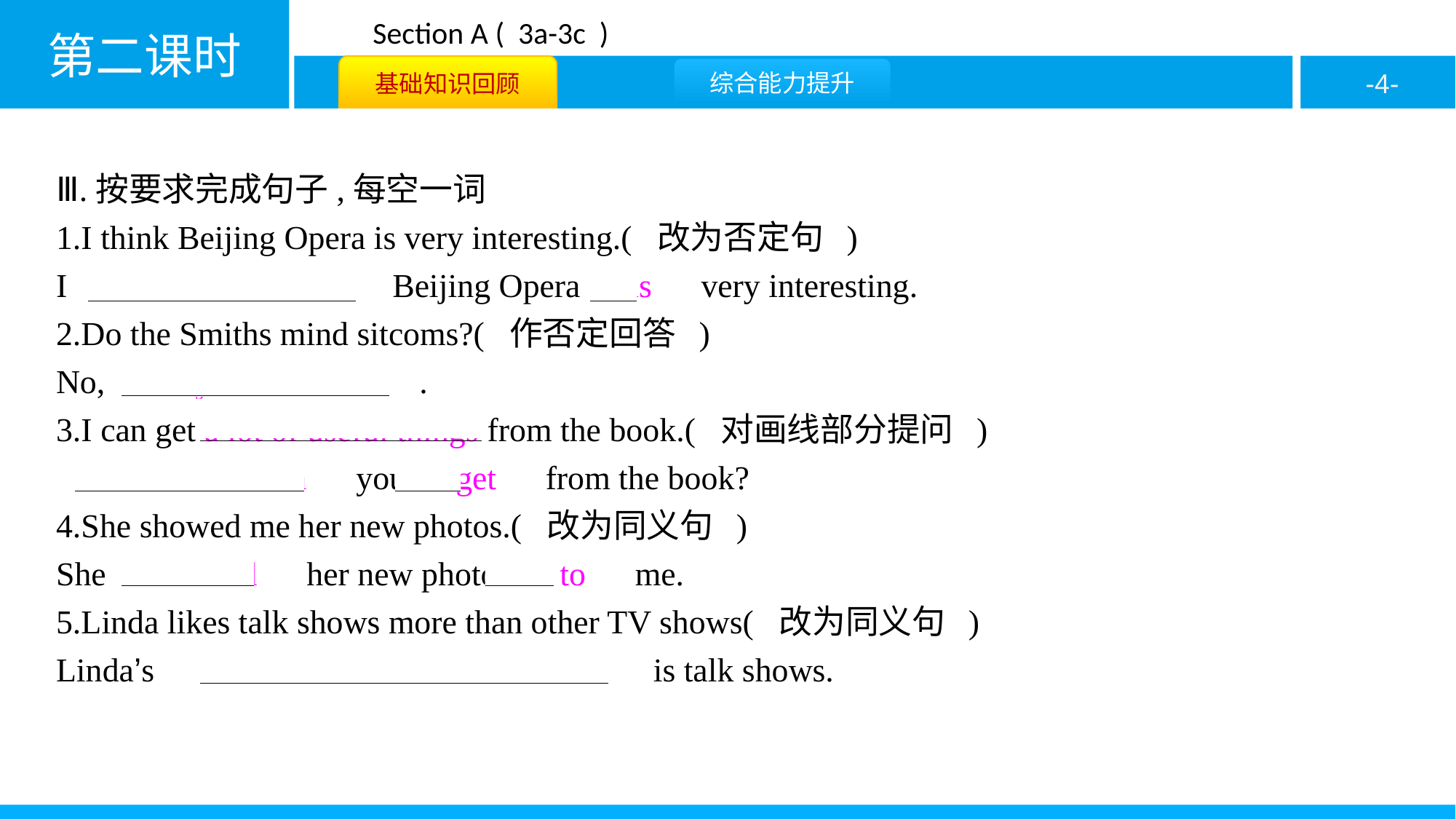

Ⅲ.按要求完成句子,每空一词
1.I think Beijing Opera is very interesting.(  改为否定句  )
I　don’t　 　think　Beijing Opera　is　very interesting.
2.Do the Smiths mind sitcoms?(  作否定回答  )
No,　they　 　don’t　.
3.I can get a lot of useful things from the book.(  对画线部分提问  )
　What　 　can　you　get　from the book?
4.She showed me her new photos.(  改为同义句  )
She　showed　her new photos　to　me.
5.Linda likes talk shows more than other TV shows(  改为同义句  )
Linda’s　favorite　 　TV　 　show　is talk shows.